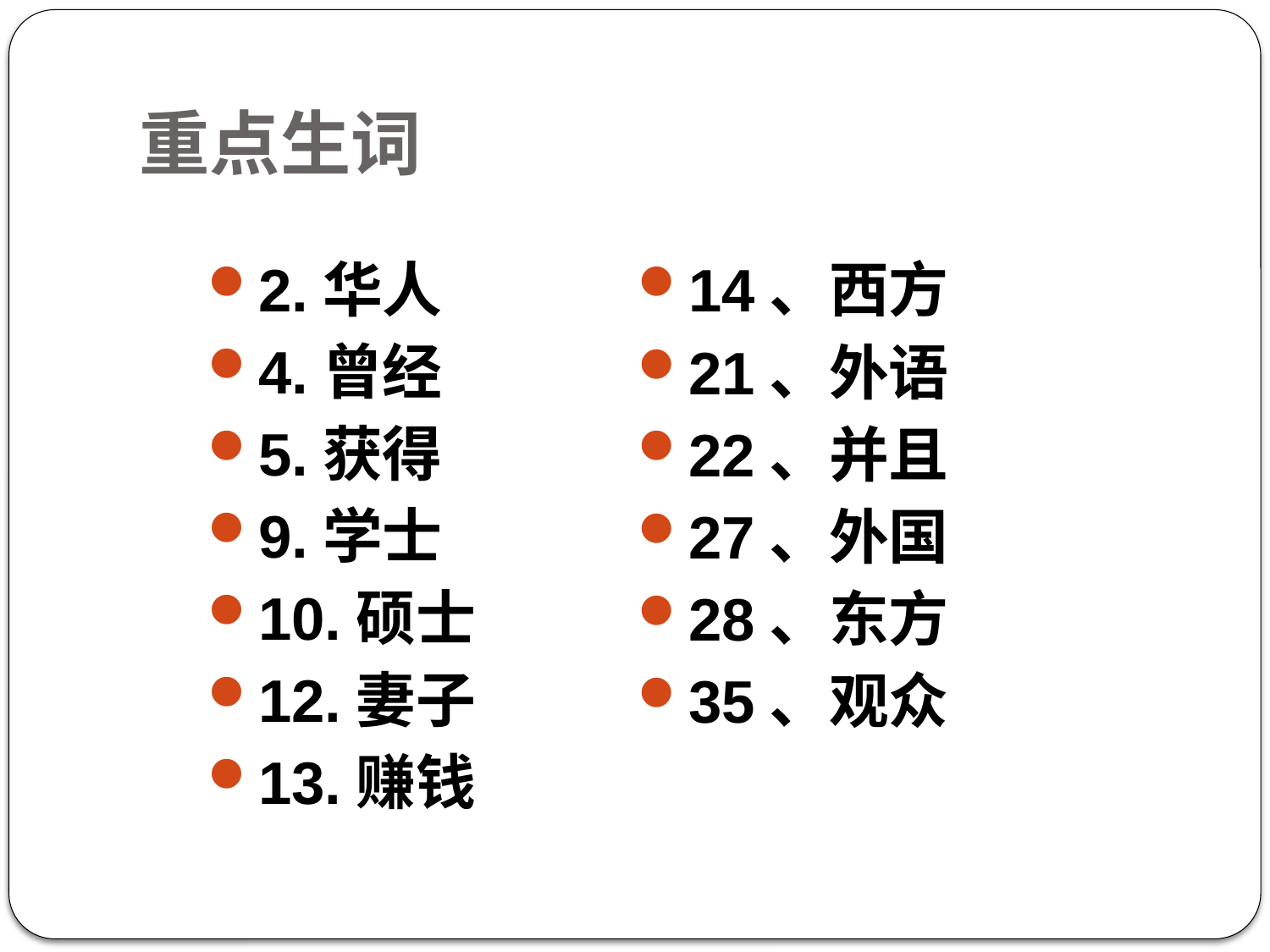

# 重点生词
2.华人
4.曾经
5.获得
9.学士
10.硕士
12.妻子
13.赚钱

14、西方
21、外语
22、并且
27、外国
28、东方
35、观众